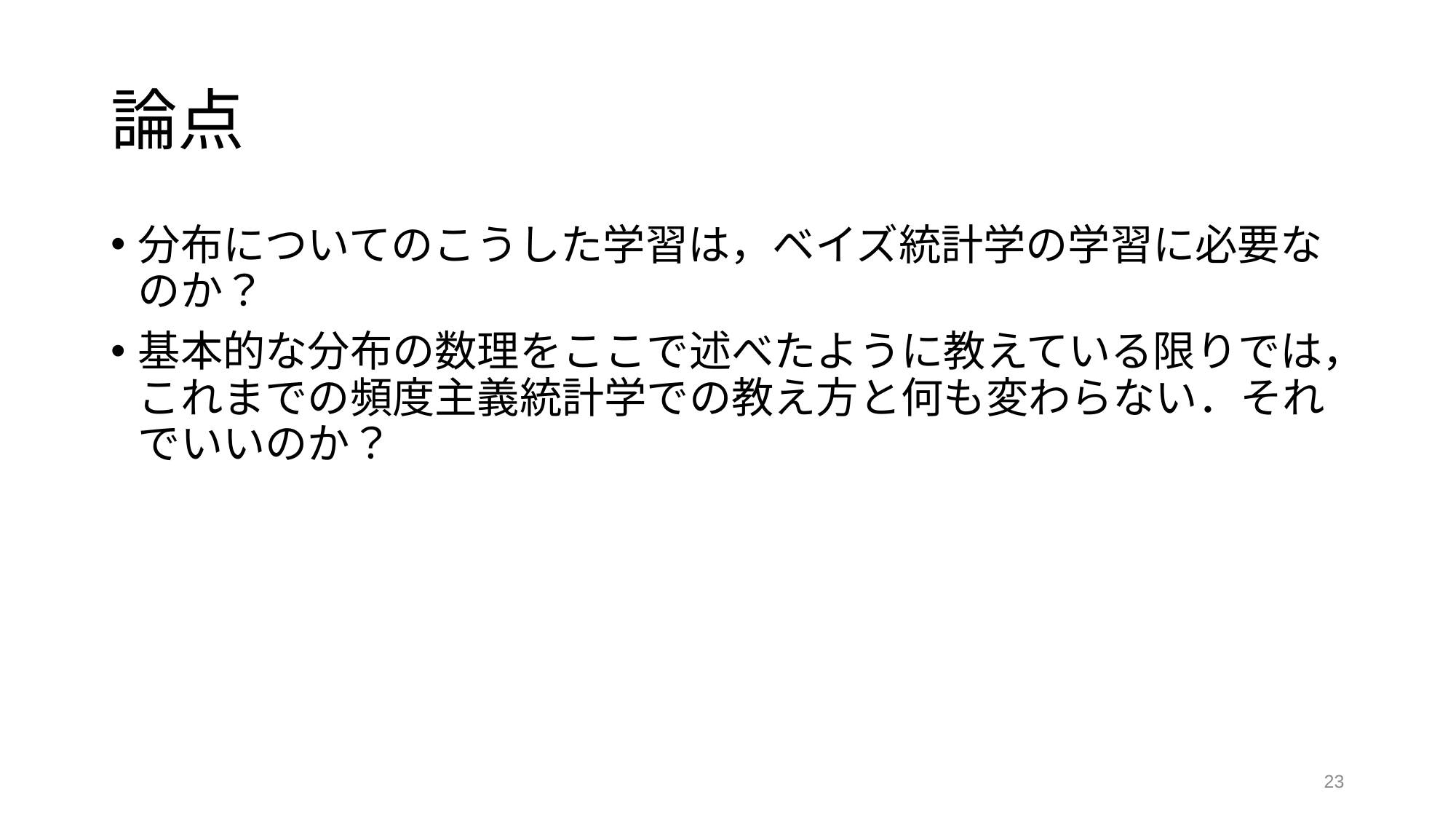

# 論点
分布についてのこうした学習は，ベイズ統計学の学習に必要なのか？
基本的な分布の数理をここで述べたように教えている限りでは，これまでの頻度主義統計学での教え方と何も変わらない．それでいいのか？
23